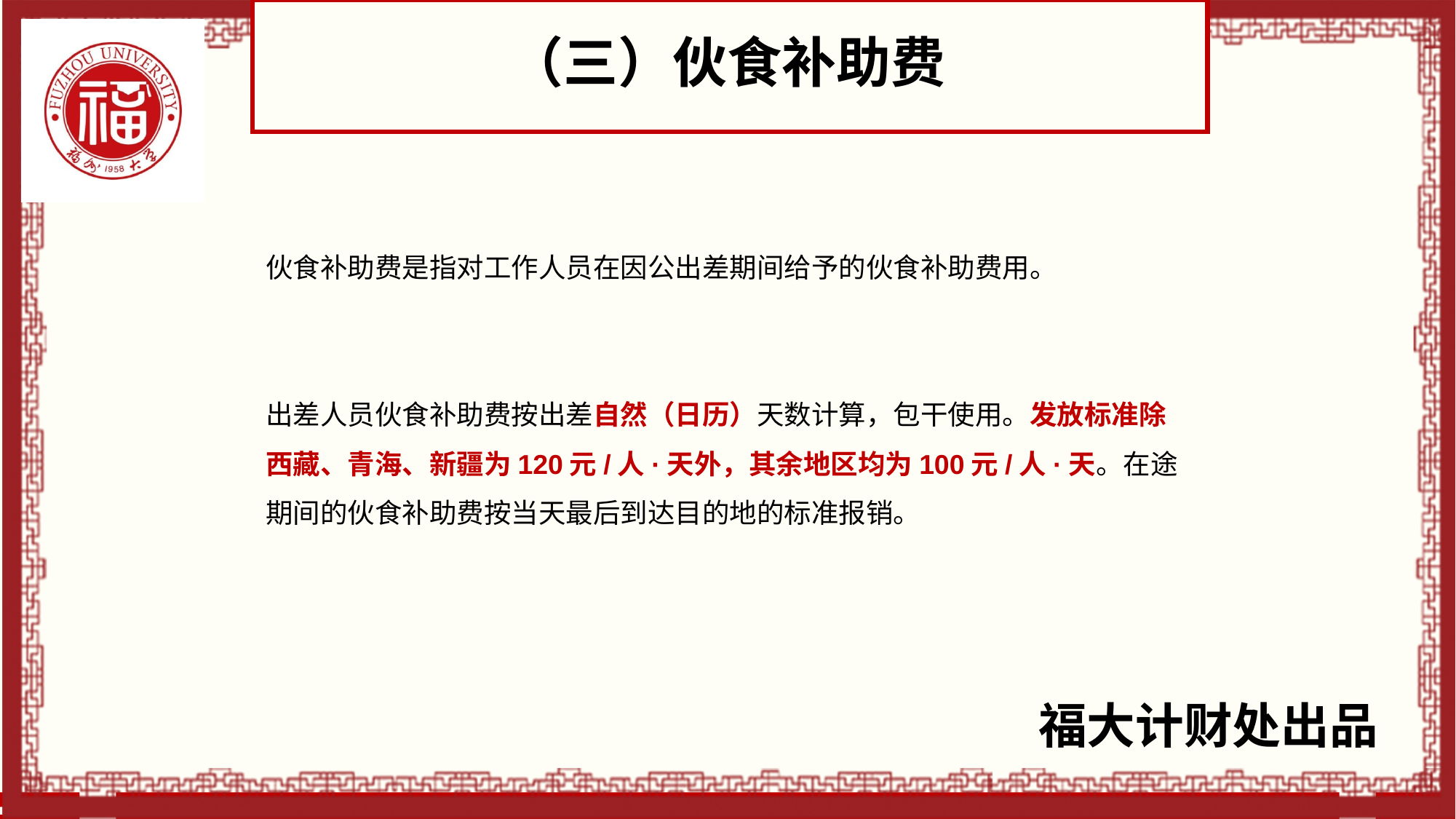

（三）伙食补助费
伙食补助费是指对工作人员在因公出差期间给予的伙食补助费用。

出差人员伙食补助费按出差自然（日历）天数计算，包干使用。发放标准除西藏、青海、新疆为120元/人·天外，其余地区均为100元/人·天。在途期间的伙食补助费按当天最后到达目的地的标准报销。
8